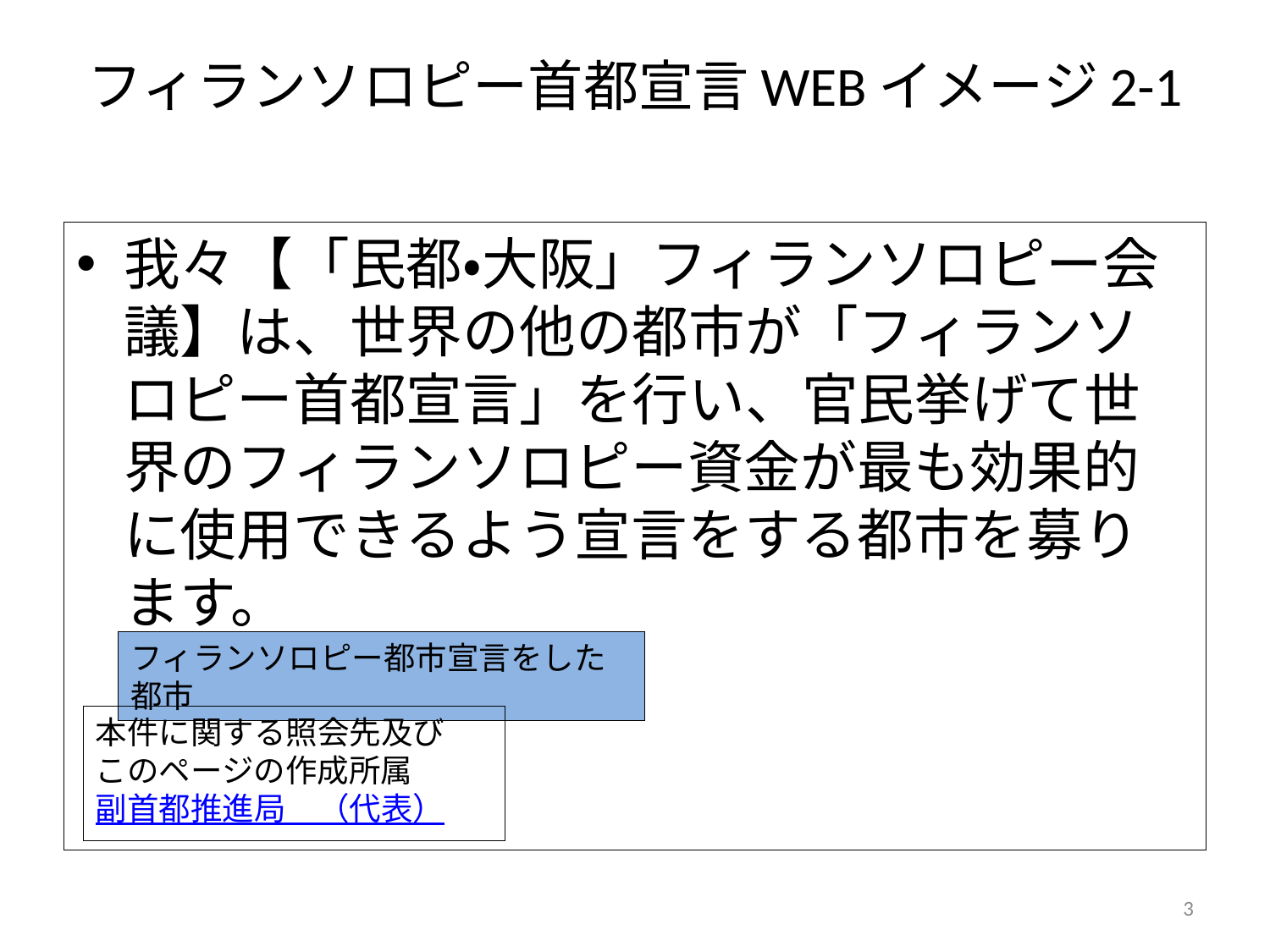

# フィランソロピー首都宣言WEBイメージ2-1
我々【「民都・大阪」フィランソロピー会議】は、世界の他の都市が「フィランソロピー首都宣言」を行い、官民挙げて世界のフィランソロピー資金が最も効果的に使用できるよう宣言をする都市を募ります。

フィランソロピー都市宣言をした都市
本件に関する照会先及び
このページの作成所属
副首都推進局　（代表）
3